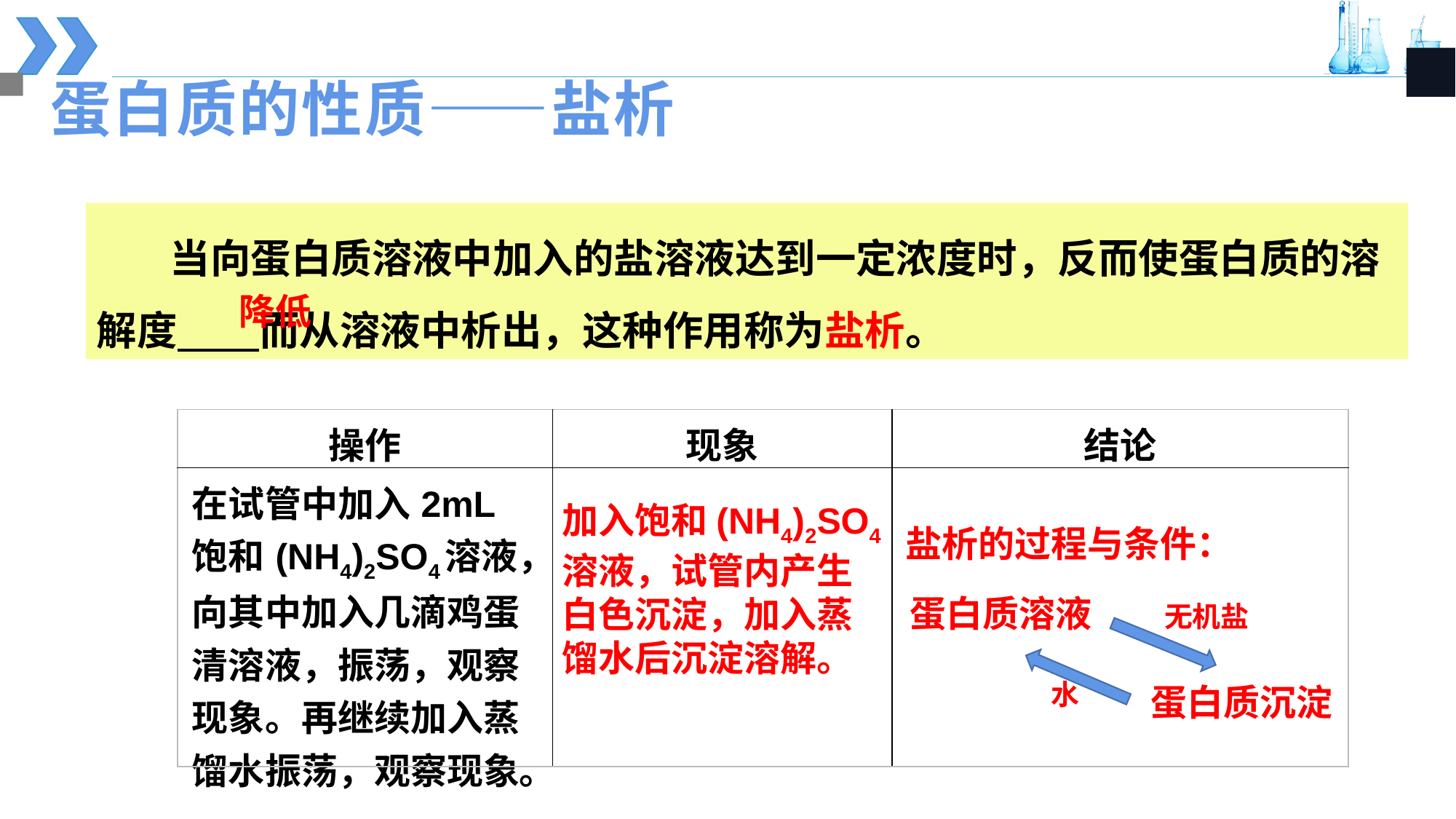

蛋白质的性质——盐析

       当向蛋白质溶液中加入的盐溶液达到一定浓度时，反而使蛋白质的溶解度         而从溶液中析出，这种作用称为盐析。
降低
| 操作 | 现象 | 结论 |
| --- | --- | --- |
| 在试管中加入2mL饱和(NH4)2SO4溶液，向其中加入几滴鸡蛋清溶液，振荡，观察现象。再继续加入蒸馏水振荡，观察现象。 |  |  |
加入饱和(NH4)2SO4溶液，试管内产生白色沉淀，加入蒸馏水后沉淀溶解。
盐析的过程与条件：
蛋白质溶液
无机盐

水
蛋白质沉淀